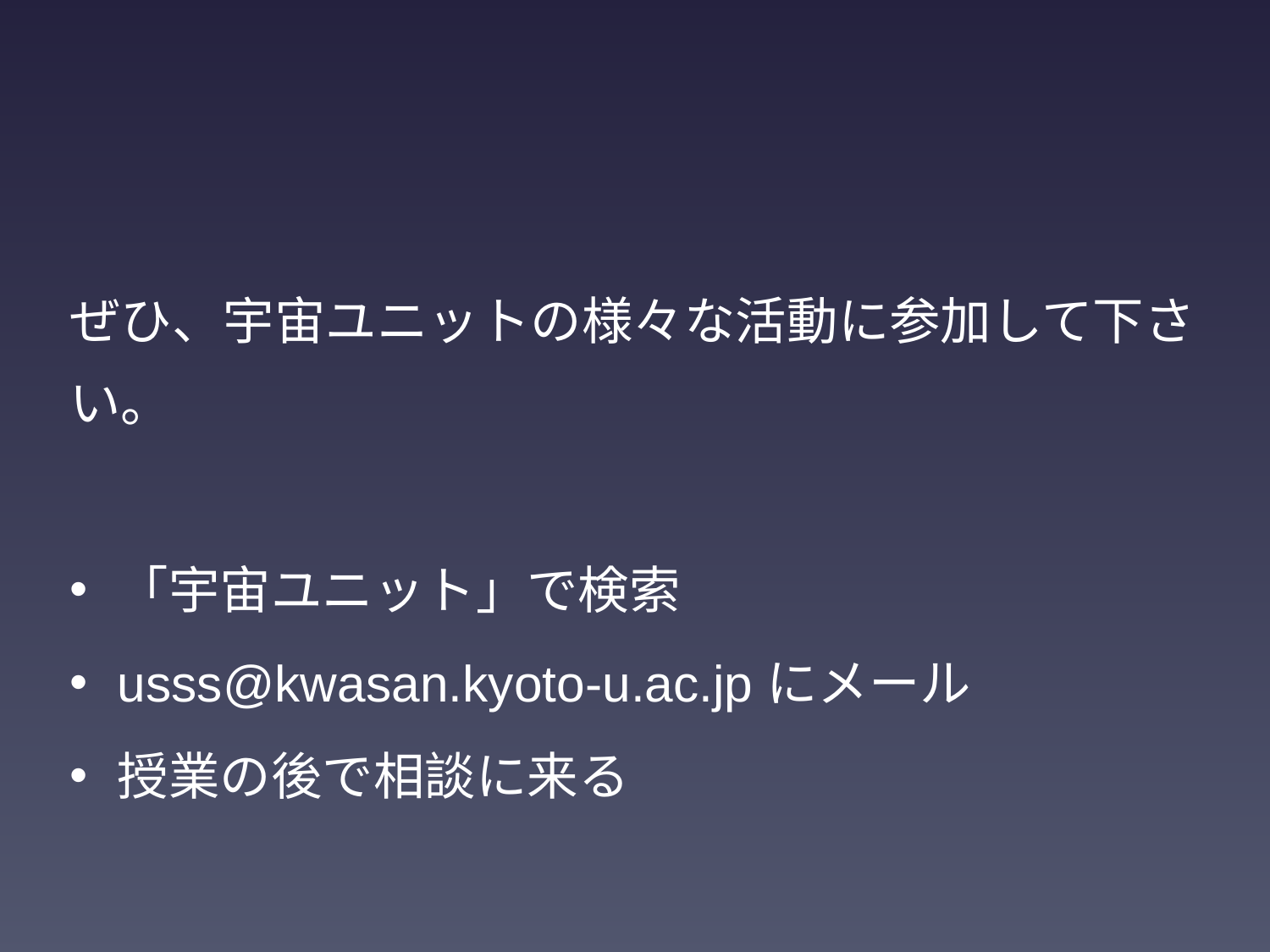

#
ぜひ、宇宙ユニットの様々な活動に参加して下さい。

「宇宙ユニット」で検索
usss@kwasan.kyoto-u.ac.jpにメール
授業の後で相談に来る